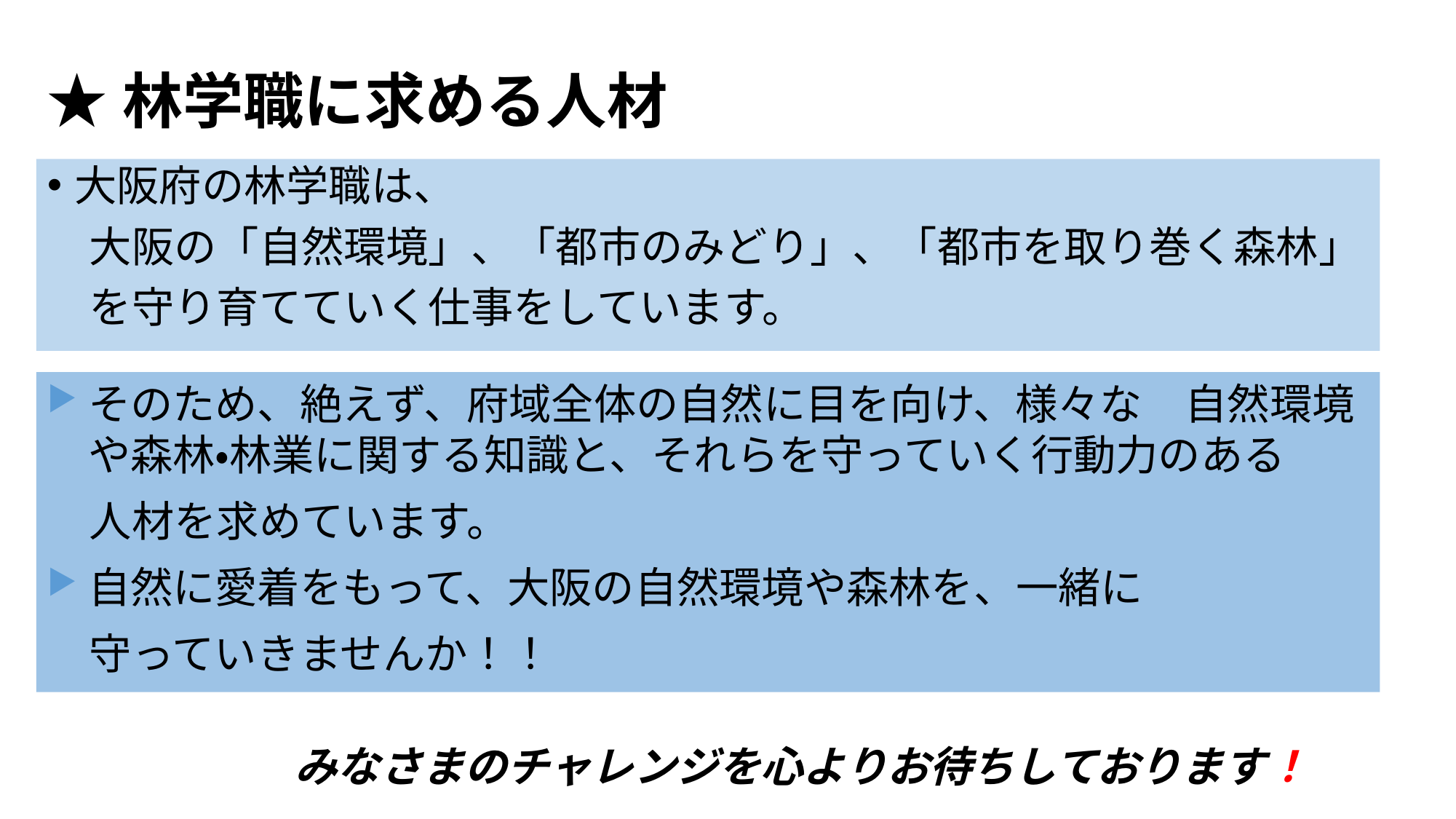

# ★林学職に求める人材
大阪府の林学職は、
　大阪の「自然環境」、「都市のみどり」、「都市を取り巻く森林」
　を守り育てていく仕事をしています。
そのため、絶えず、府域全体の自然に目を向け、様々な　自然環境や森林・林業に関する知識と、それらを守っていく行動力のある
　人材を求めています。
自然に愛着をもって、大阪の自然環境や森林を、一緒に
　守っていきませんか！！
みなさまのチャレンジを心よりお待ちしております！